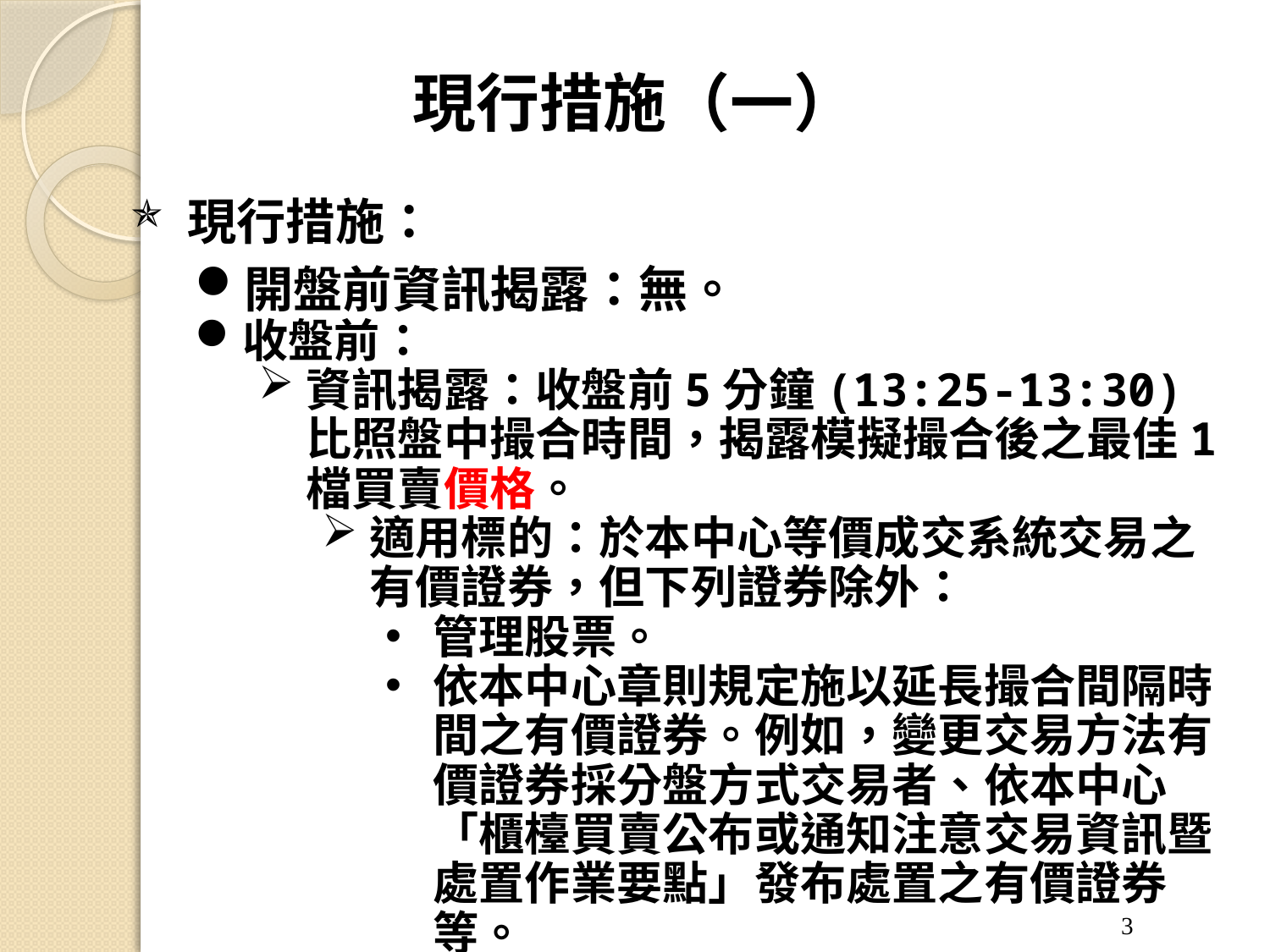

# 現行措施（一）
現行措施：
開盤前資訊揭露：無。
收盤前：
資訊揭露：收盤前5分鐘(13:25-13:30)比照盤中撮合時間，揭露模擬撮合後之最佳1檔買賣價格。
適用標的：於本中心等價成交系統交易之有價證券，但下列證券除外：
管理股票。
依本中心章則規定施以延長撮合間隔時間之有價證券。例如，變更交易方法有價證券採分盤方式交易者、依本中心「櫃檯買賣公布或通知注意交易資訊暨處置作業要點」發布處置之有價證券等。

3